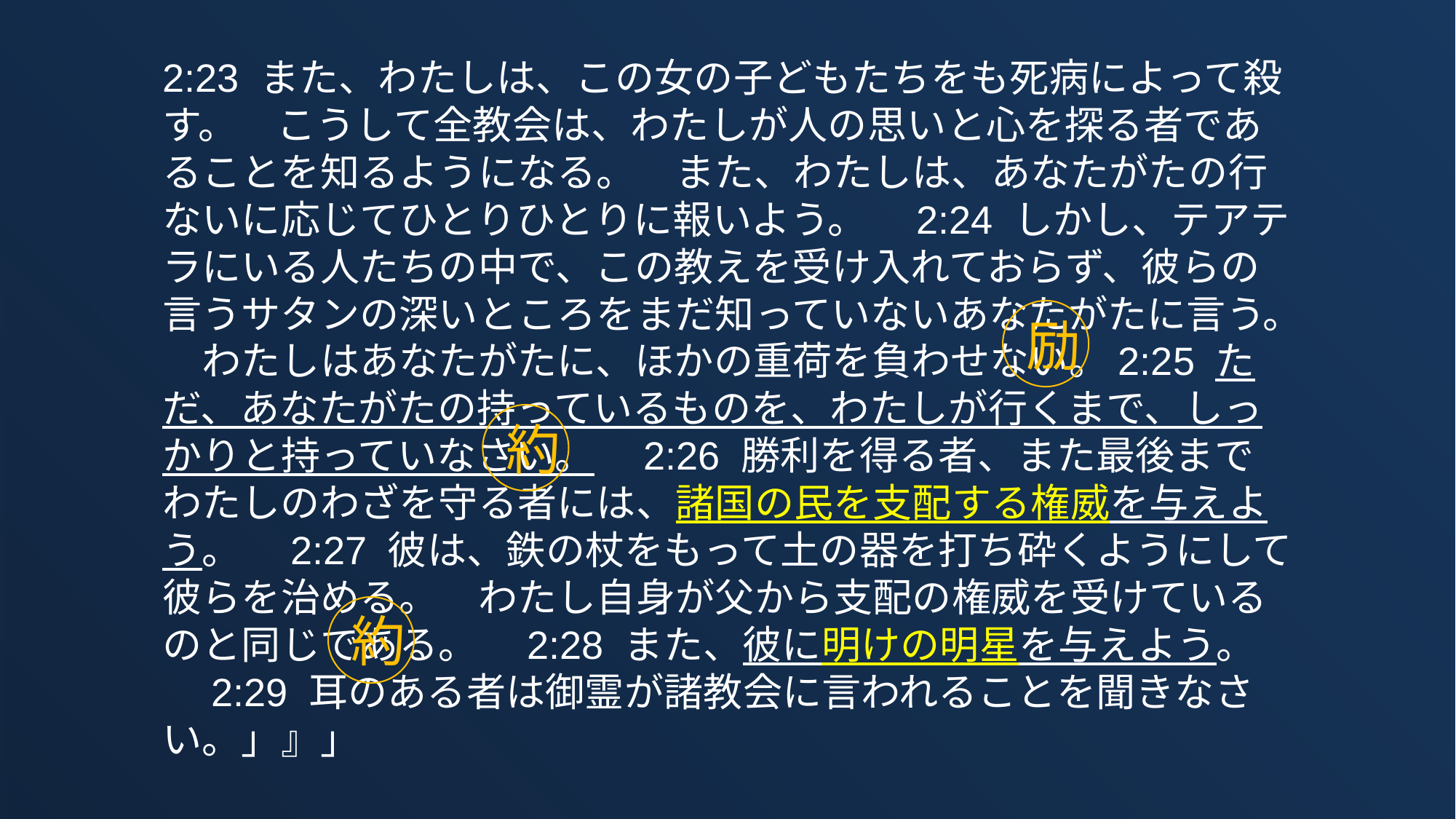

2:23 また、わたしは、この女の子どもたちをも死病によって殺す。　こうして全教会は、わたしが人の思いと心を探る者であることを知るようになる。　また、わたしは、あなたがたの行ないに応じてひとりひとりに報いよう。　2:24 しかし、テアテラにいる人たちの中で、この教えを受け入れておらず、彼らの言うサタンの深いところをまだ知っていないあなたがたに言う。　わたしはあなたがたに、ほかの重荷を負わせない。2:25 ただ、あなたがたの持っているものを、わたしが行くまで、しっかりと持っていなさい。　2:26 勝利を得る者、また最後までわたしのわざを守る者には、諸国の民を支配する権威を与えよう。　2:27 彼は、鉄の杖をもって土の器を打ち砕くようにして彼らを治める。　わたし自身が父から支配の権威を受けているのと同じである。　2:28 また、彼に明けの明星を与えよう。　2:29 耳のある者は御霊が諸教会に言われることを聞きなさい。」』」
励
約
約